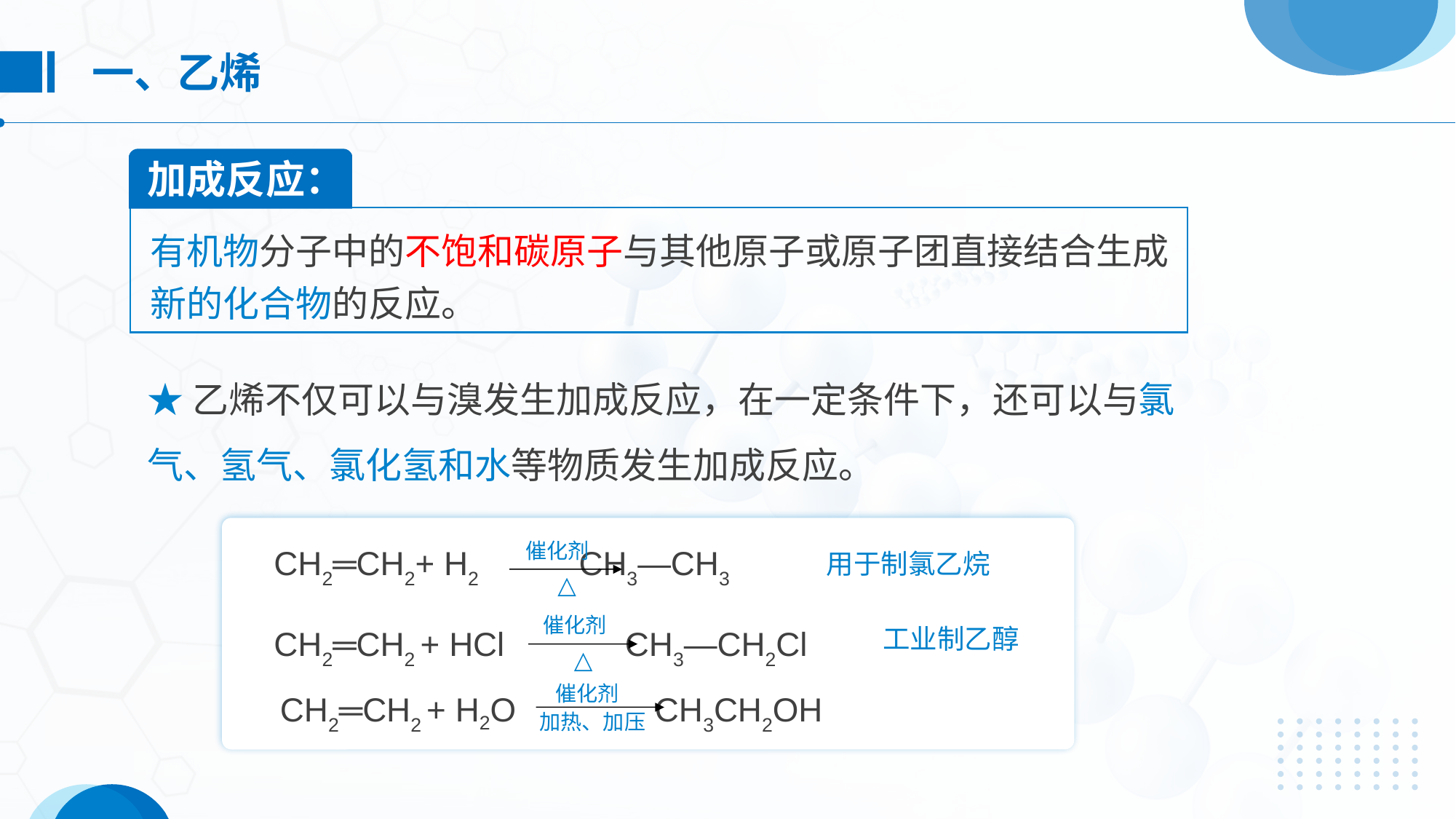

一、乙烯

加成反应：

有机物分子中的不饱和碳原子与其他原子或原子团直接结合生成新的化合物的反应。
★乙烯不仅可以与溴发生加成反应，在一定条件下，还可以与氯气、氢气、氯化氢和水等物质发生加成反应。

CH2═CH2+ H2                   CH3—CH3
催化剂
用于制氯乙烷

△
催化剂
CH2═CH2 + HCl             CH3—CH2Cl

△
工业制乙醇
催化剂

加热、加压
　CH2═CH2 + H2O               CH3CH2OH